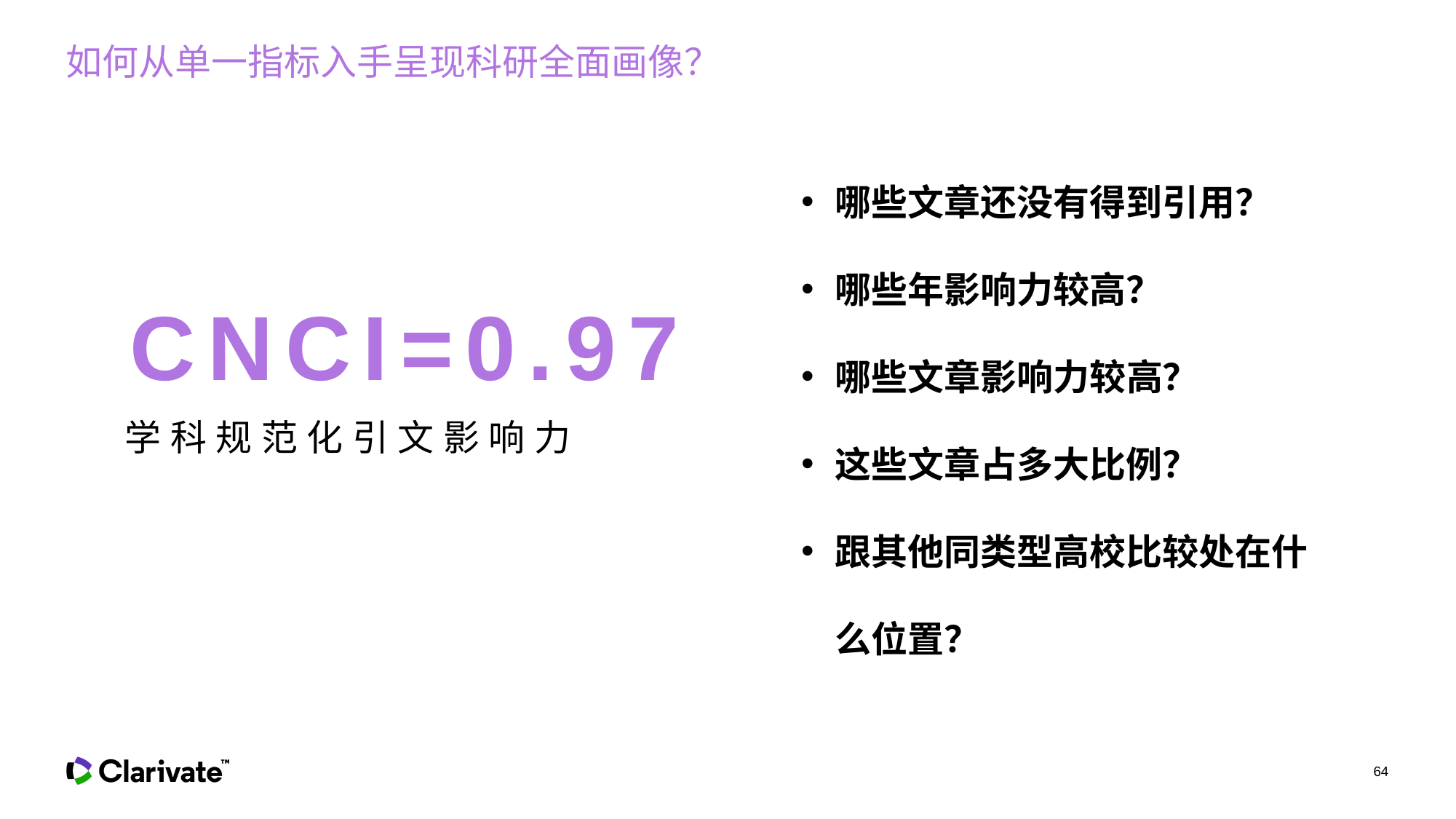

# 如何从单一指标入手呈现科研全面画像？
哪些文章还没有得到引用？
哪些年影响力较高？
哪些文章影响力较高？
这些文章占多大比例？
跟其他同类型高校比较处在什么位置？
CNCI=0.97
学科规范化引文影响力

64